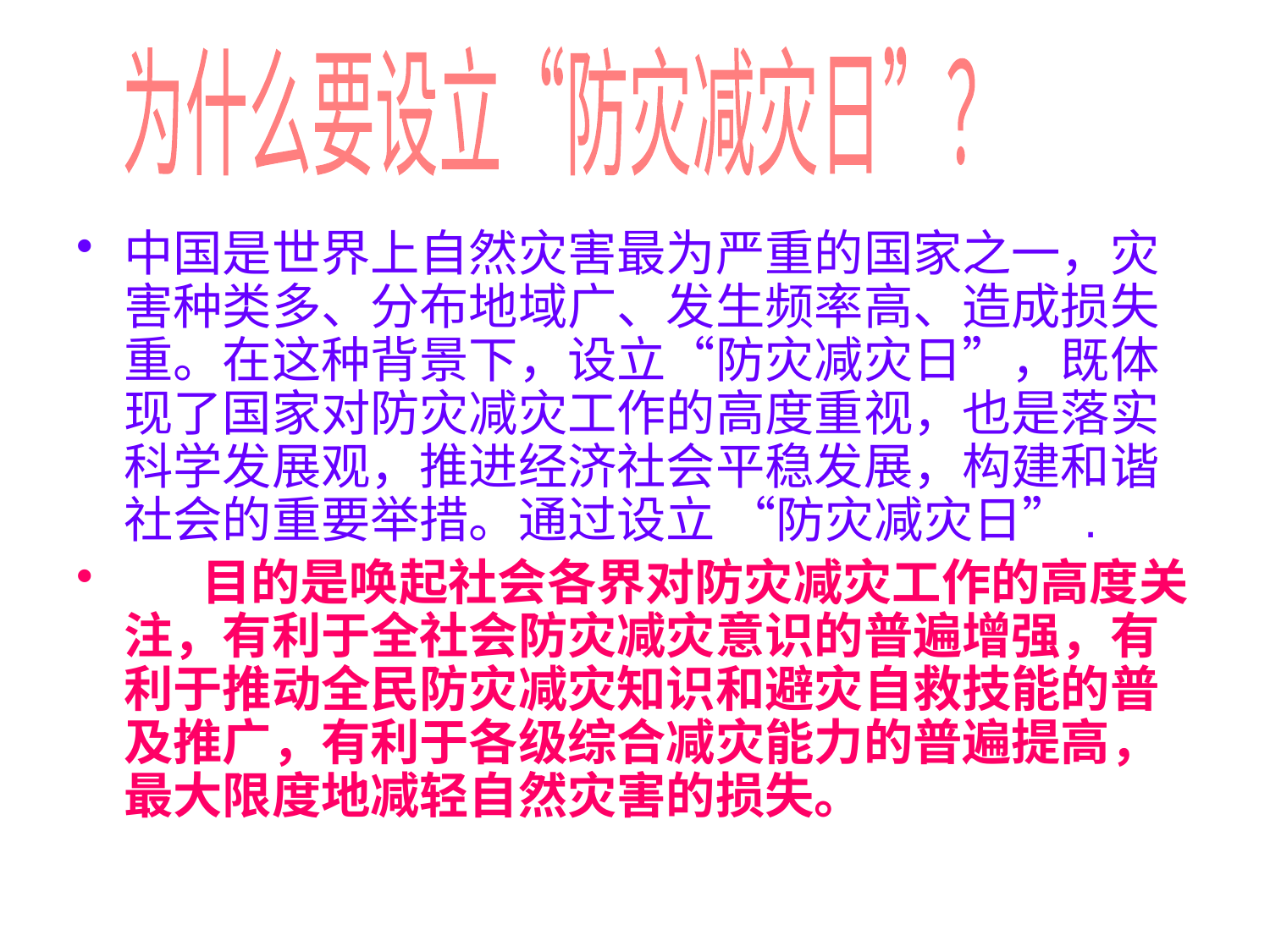

为什么要设立“防灾减灾日”？
中国是世界上自然灾害最为严重的国家之一，灾害种类多、分布地域广、发生频率高、造成损失重。在这种背景下，设立“防灾减灾日”，既体现了国家对防灾减灾工作的高度重视，也是落实科学发展观，推进经济社会平稳发展，构建和谐社会的重要举措。通过设立 “防灾减灾日”.
      目的是唤起社会各界对防灾减灾工作的高度关注，有利于全社会防灾减灾意识的普遍增强，有利于推动全民防灾减灾知识和避灾自救技能的普及推广，有利于各级综合减灾能力的普遍提高，最大限度地减轻自然灾害的损失。